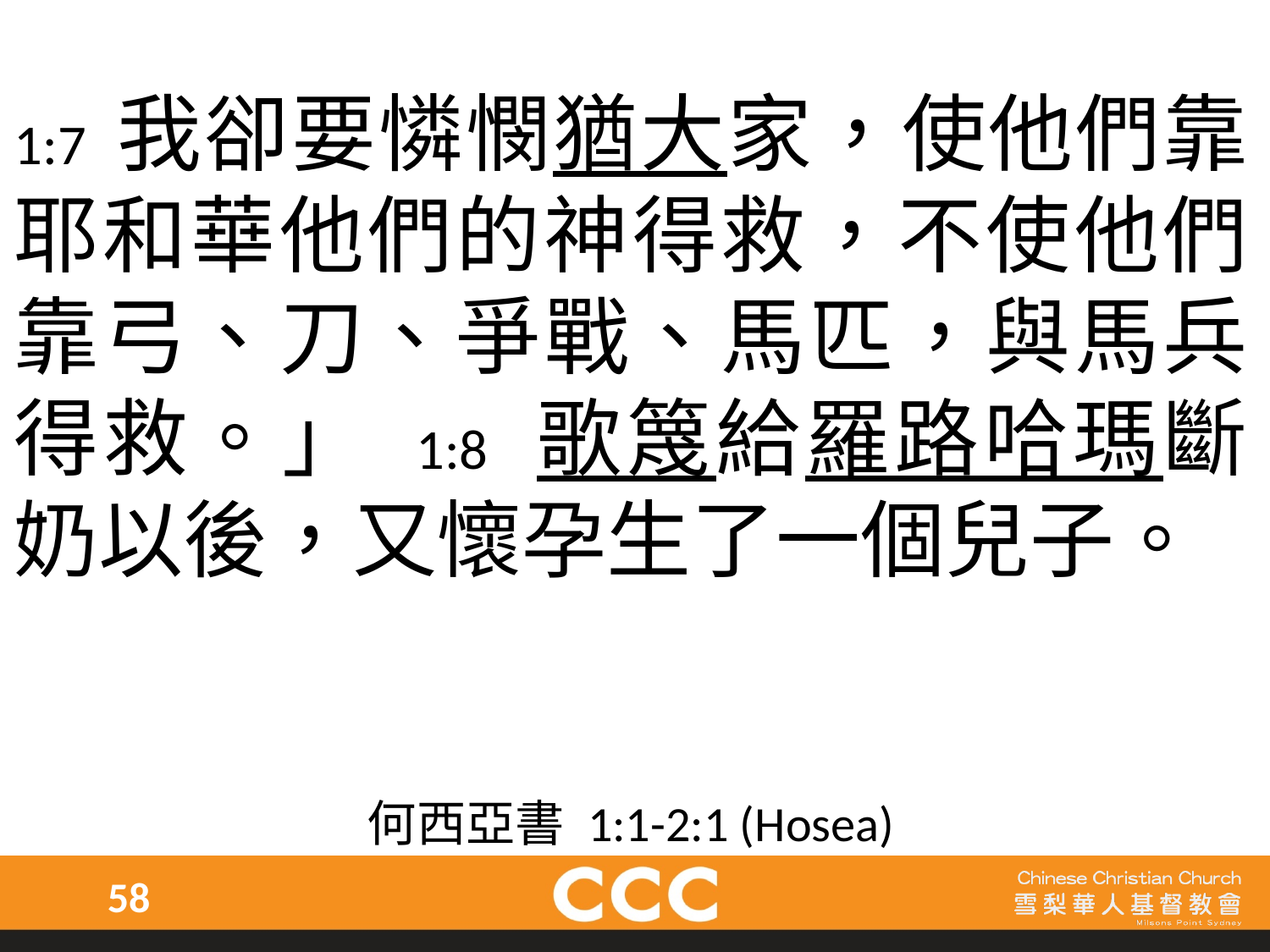

1:7 我卻要憐憫猶大家，使他們靠耶和華他們的神得救，不使他們靠弓、刀、爭戰、馬匹，與馬兵得救。」 1:8 歌篾給羅路哈瑪斷奶以後，又懷孕生了一個兒子。
何西亞書 1:1-2:1 (Hosea)
58